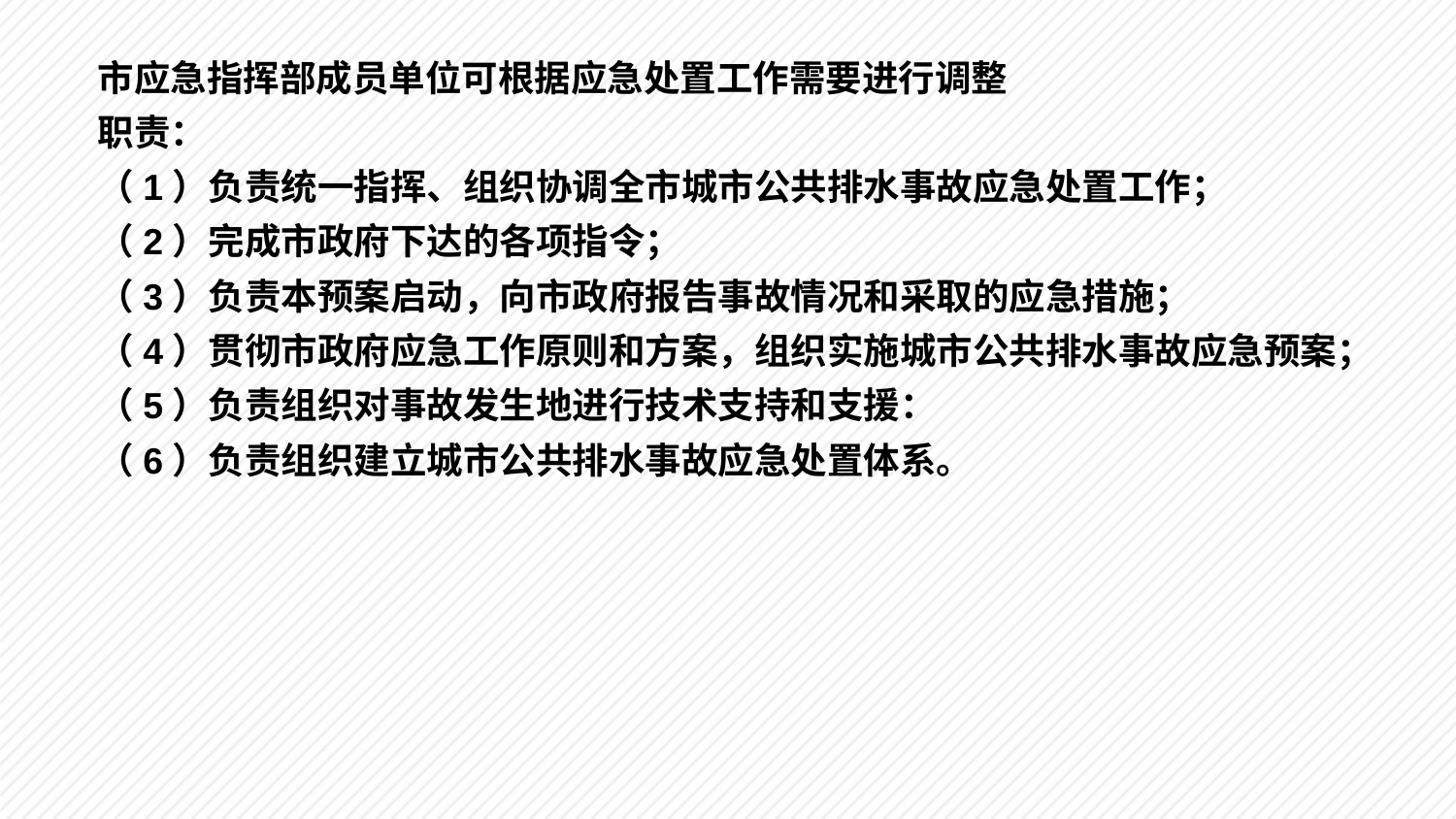

市应急指挥部成员单位可根据应急处置工作需要进行调整
职责：
（1）负责统一指挥、组织协调全市城市公共排水事故应急处置工作；
（2）完成市政府下达的各项指令；
（3）负责本预案启动，向市政府报告事故情况和采取的应急措施；
（4）贯彻市政府应急工作原则和方案，组织实施城市公共排水事故应急预案；
（5）负责组织对事故发生地进行技术支持和支援：
（6）负责组织建立城市公共排水事故应急处置体系。